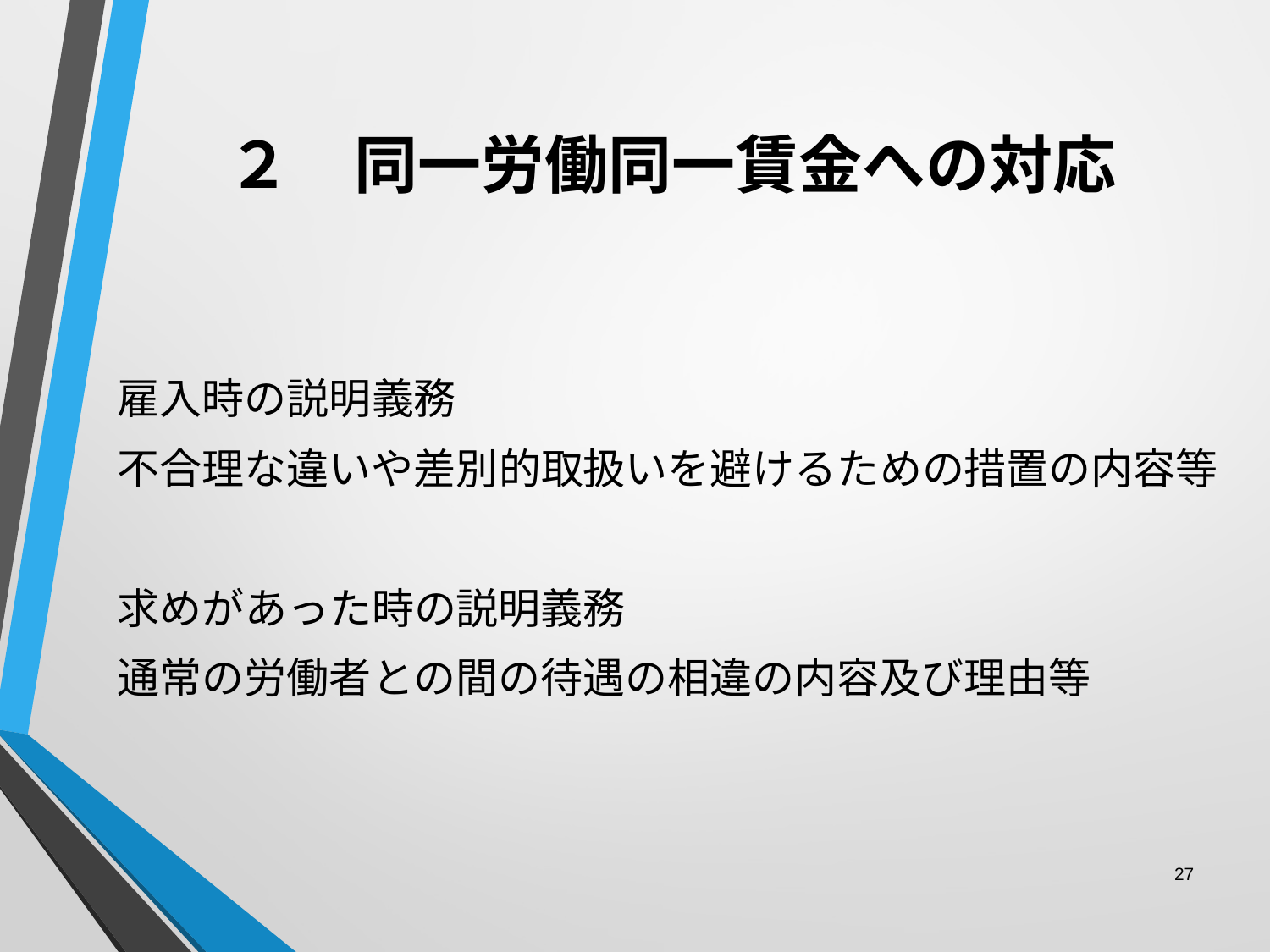

# ２　同一労働同一賃金への対応

雇入時の説明義務
不合理な違いや差別的取扱いを避けるための措置の内容等

求めがあった時の説明義務
通常の労働者との間の待遇の相違の内容及び理由等

27